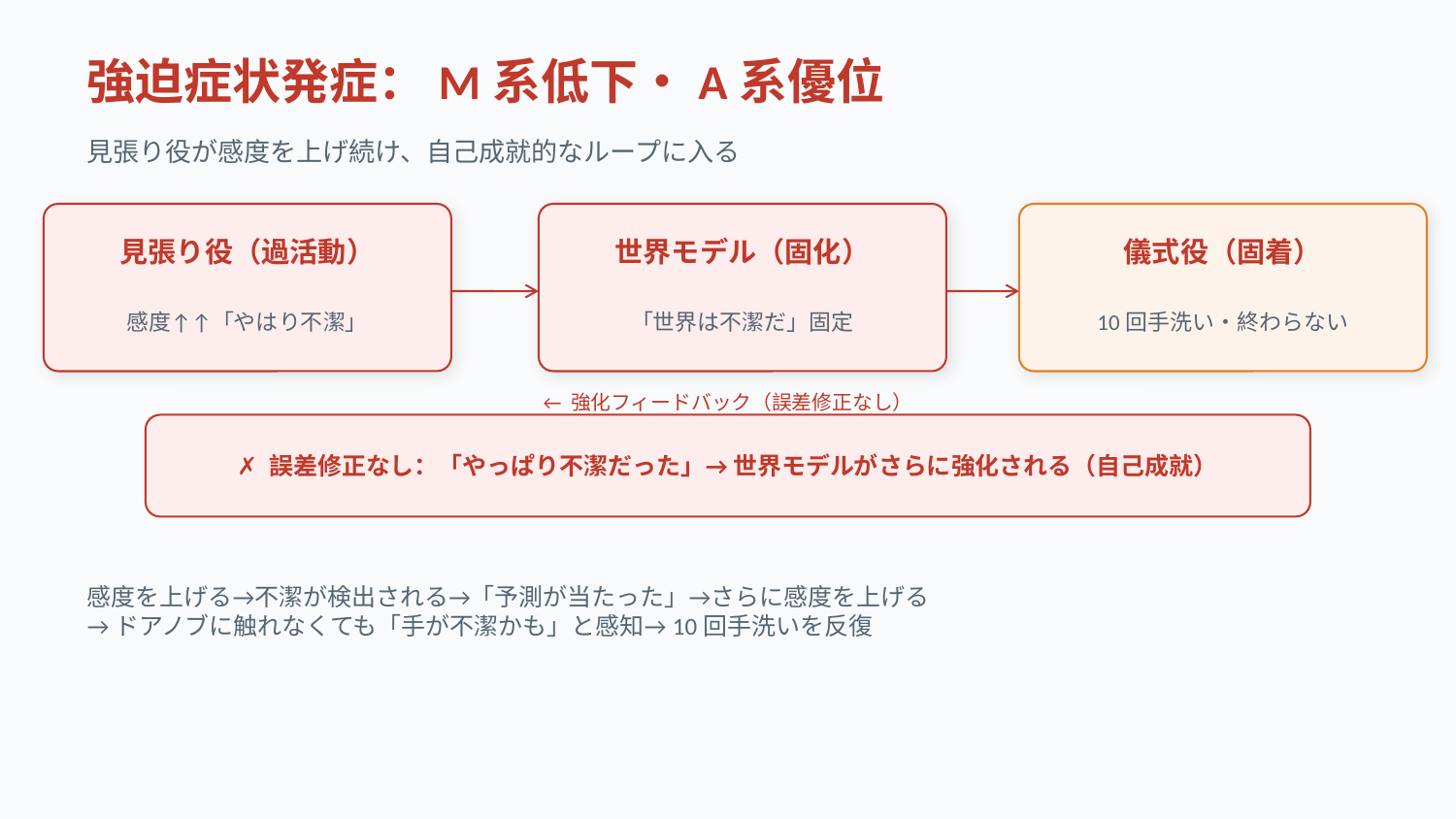

強迫症状発症：M系低下・A系優位
見張り役が感度を上げ続け、自己成就的なループに入る

見張り役（過活動）
世界モデル（固化）
儀式役（固着）
感度↑↑「やはり不潔」

「世界は不潔だ」固定

10回手洗い・終わらない
← 強化フィードバック（誤差修正なし）

✗ 誤差修正なし：「やっぱり不潔だった」→ 世界モデルがさらに強化される（自己成就）
感度を上げる→不潔が検出される→「予測が当たった」→さらに感度を上げる
→ドアノブに触れなくても「手が不潔かも」と感知→10回手洗いを反復